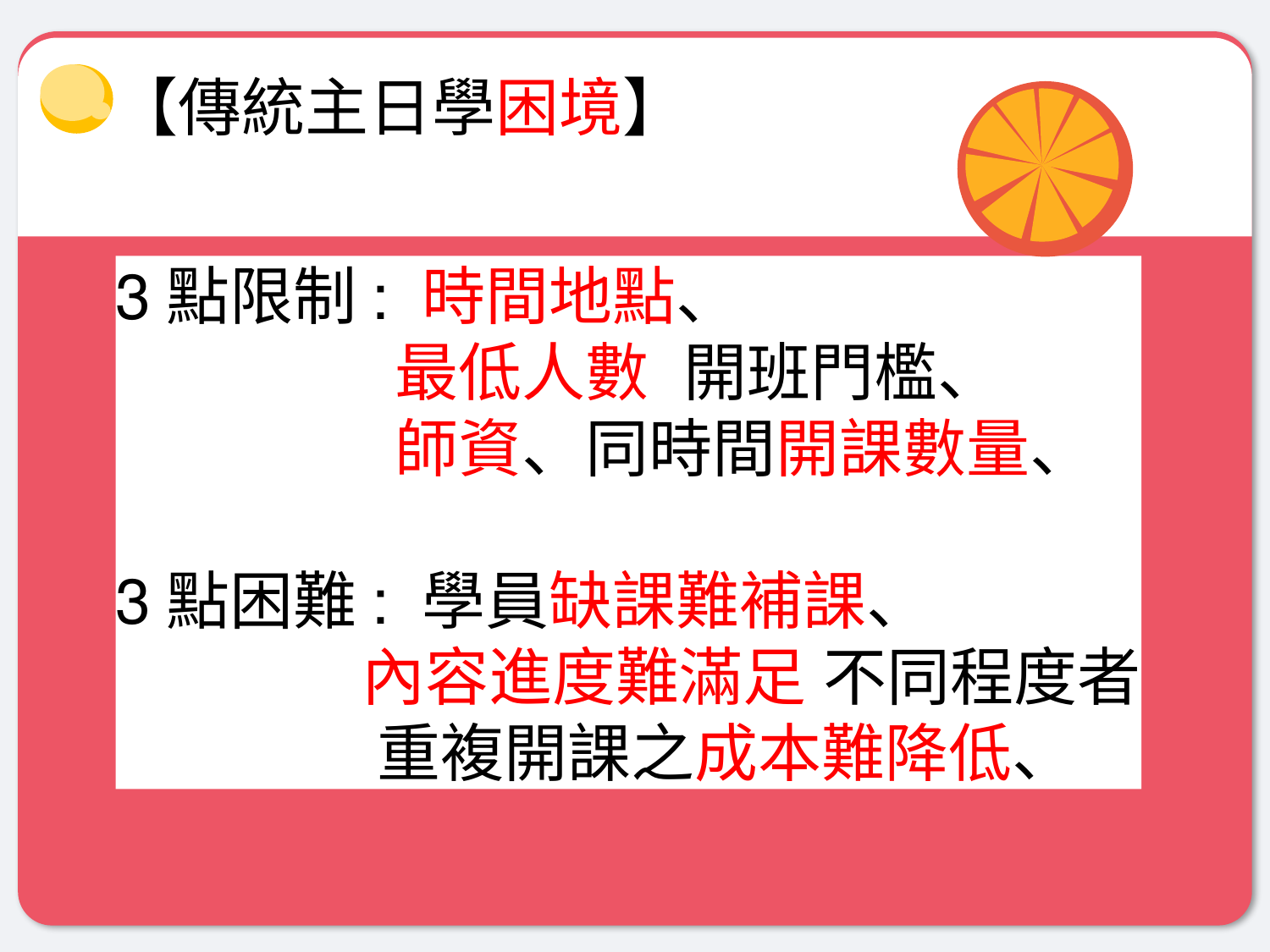

【傳統主日學困境】

3點限制: 時間地點、
               最低人數  開班門檻、
               師資、同時間開課數量、

3點困難: 學員缺課難補課、
              內容進度難滿足 不同程度者
              重複開課之成本難降低、